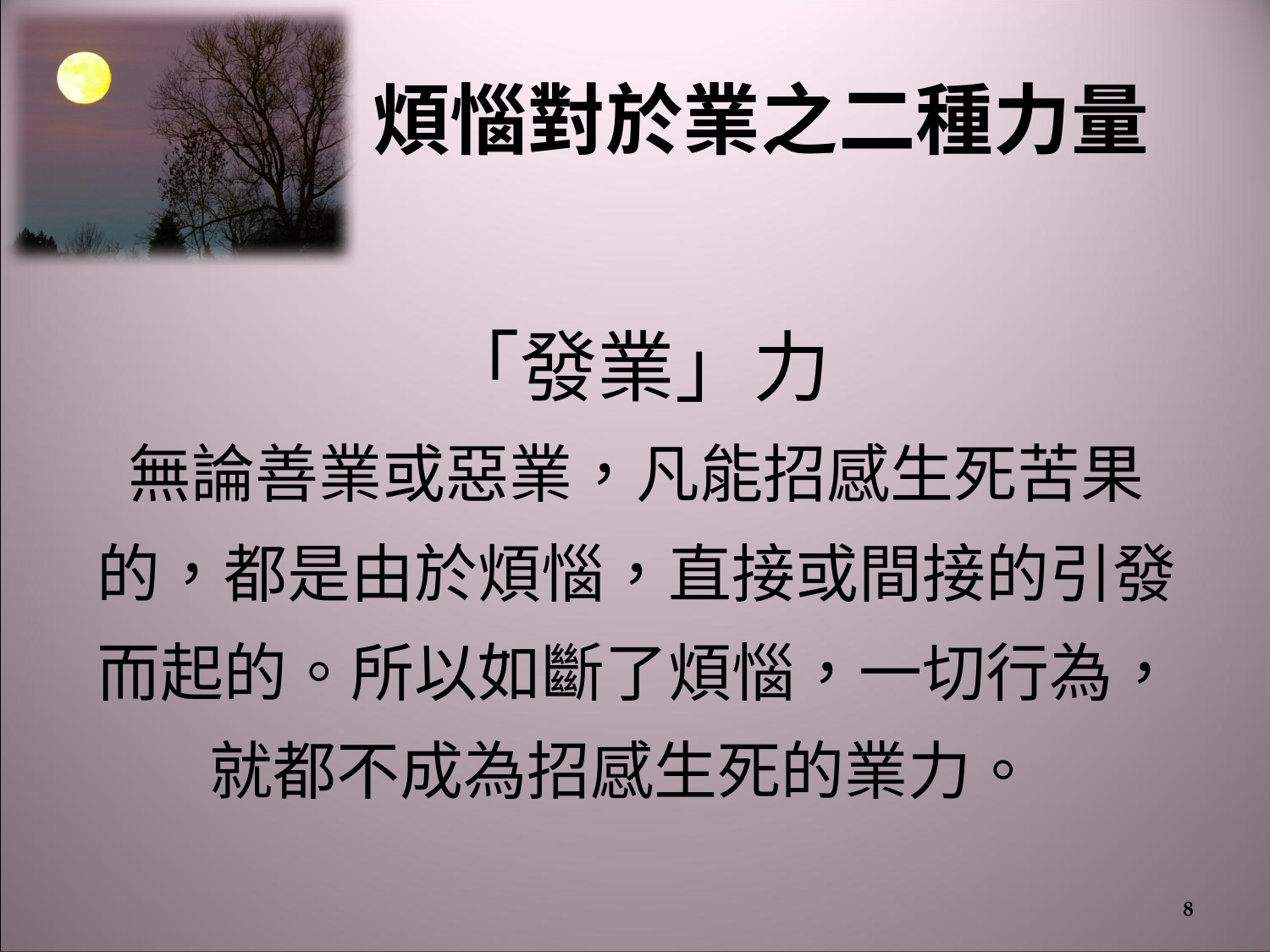

# 煩惱對於業之二種力量
「發業」力
無論善業或惡業，凡能招感生死苦果的，都是由於煩惱，直接或間接的引發而起的。所以如斷了煩惱，一切行為，就都不成為招感生死的業力。
8